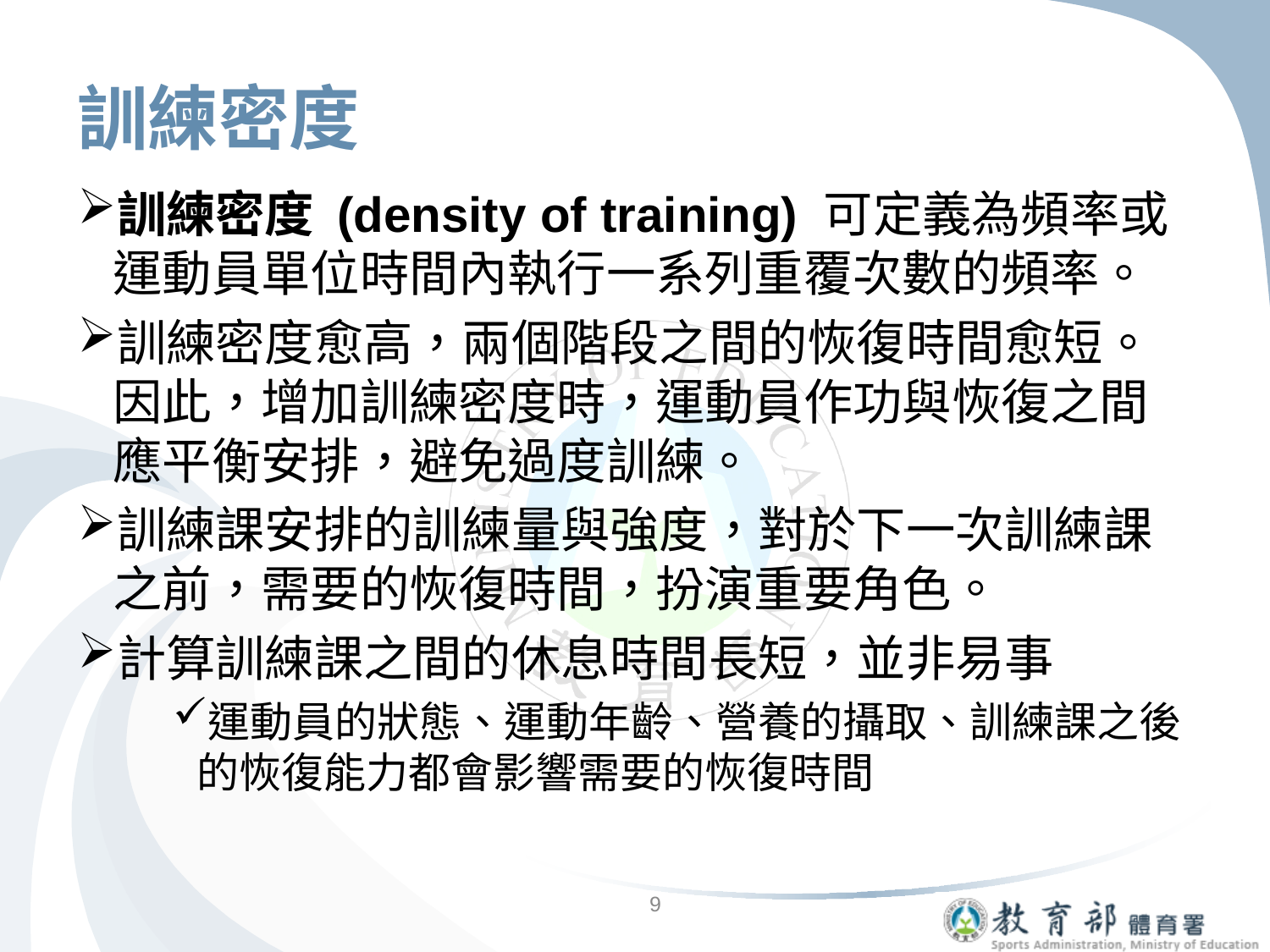

# 訓練密度
訓練密度 (density of training) 可定義為頻率或運動員單位時間內執行一系列重覆次數的頻率。
訓練密度愈高，兩個階段之間的恢復時間愈短。因此，增加訓練密度時，運動員作功與恢復之間應平衡安排，避免過度訓練。
訓練課安排的訓練量與強度，對於下一次訓練課之前，需要的恢復時間，扮演重要角色。
計算訓練課之間的休息時間長短，並非易事
運動員的狀態、運動年齡、營養的攝取、訓練課之後的恢復能力都會影響需要的恢復時間

9